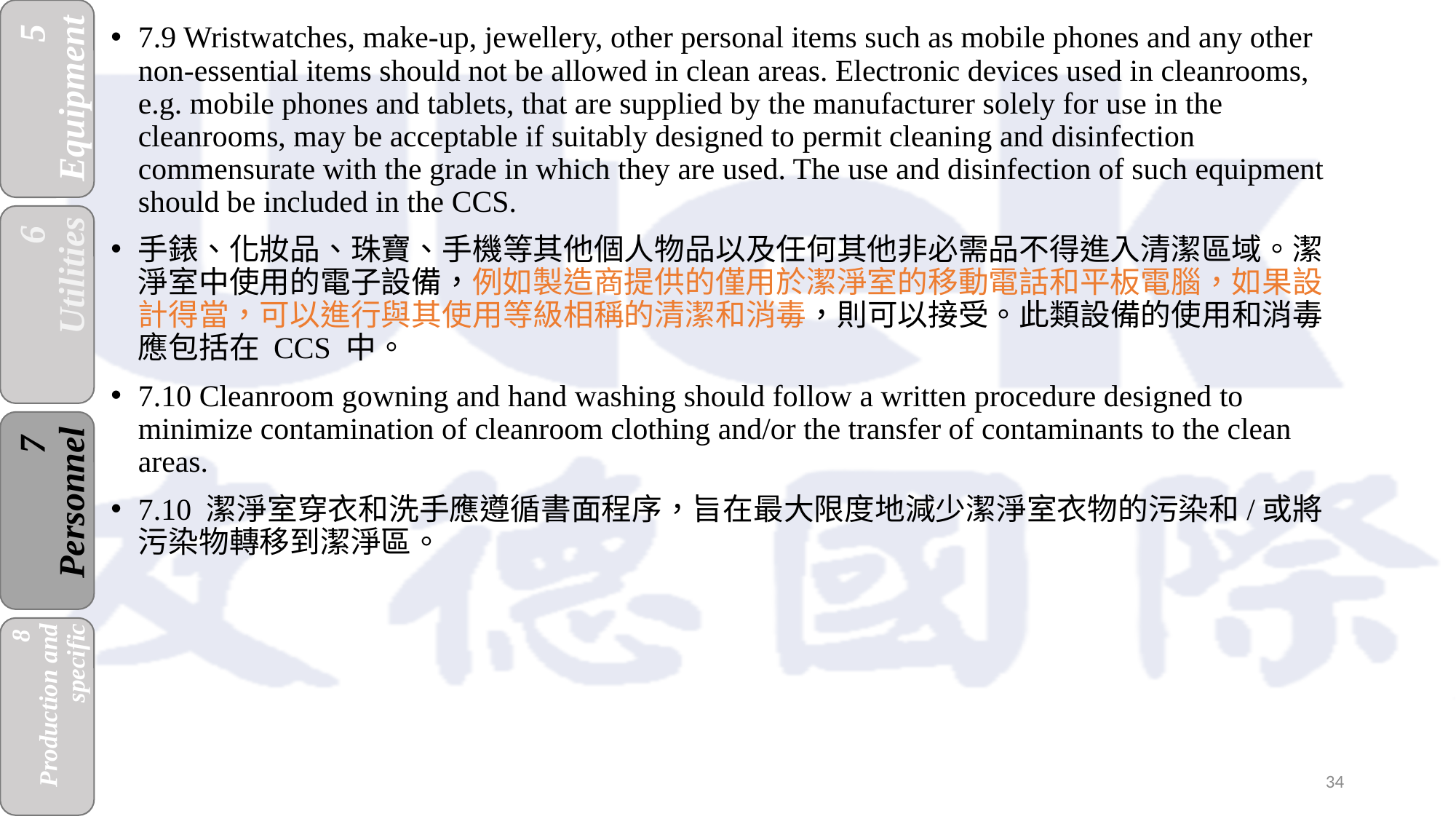

7.9 Wristwatches, make-up, jewellery, other personal items such as mobile phones and any other non-essential items should not be allowed in clean areas. Electronic devices used in cleanrooms, e.g. mobile phones and tablets, that are supplied by the manufacturer solely for use in the cleanrooms, may be acceptable if suitably designed to permit cleaning and disinfection commensurate with the grade in which they are used. The use and disinfection of such equipment should be included in the CCS.
手錶、化妝品、珠寶、手機等其他個人物品以及任何其他非必需品不得進入清潔區域。潔淨室中使用的電子設備，例如製造商提供的僅用於潔淨室的移動電話和平板電腦，如果設計得當，可以進行與其使用等級相稱的清潔和消毒，則可以接受。此類設備的使用和消毒應包括在 CCS 中。
7.10 Cleanroom gowning and hand washing should follow a written procedure designed to minimize contamination of cleanroom clothing and/or the transfer of contaminants to the clean areas.
7.10 潔淨室穿衣和洗手應遵循書面程序，旨在最大限度地減少潔淨室衣物的污染和/或將污染物轉移到潔淨區。
34